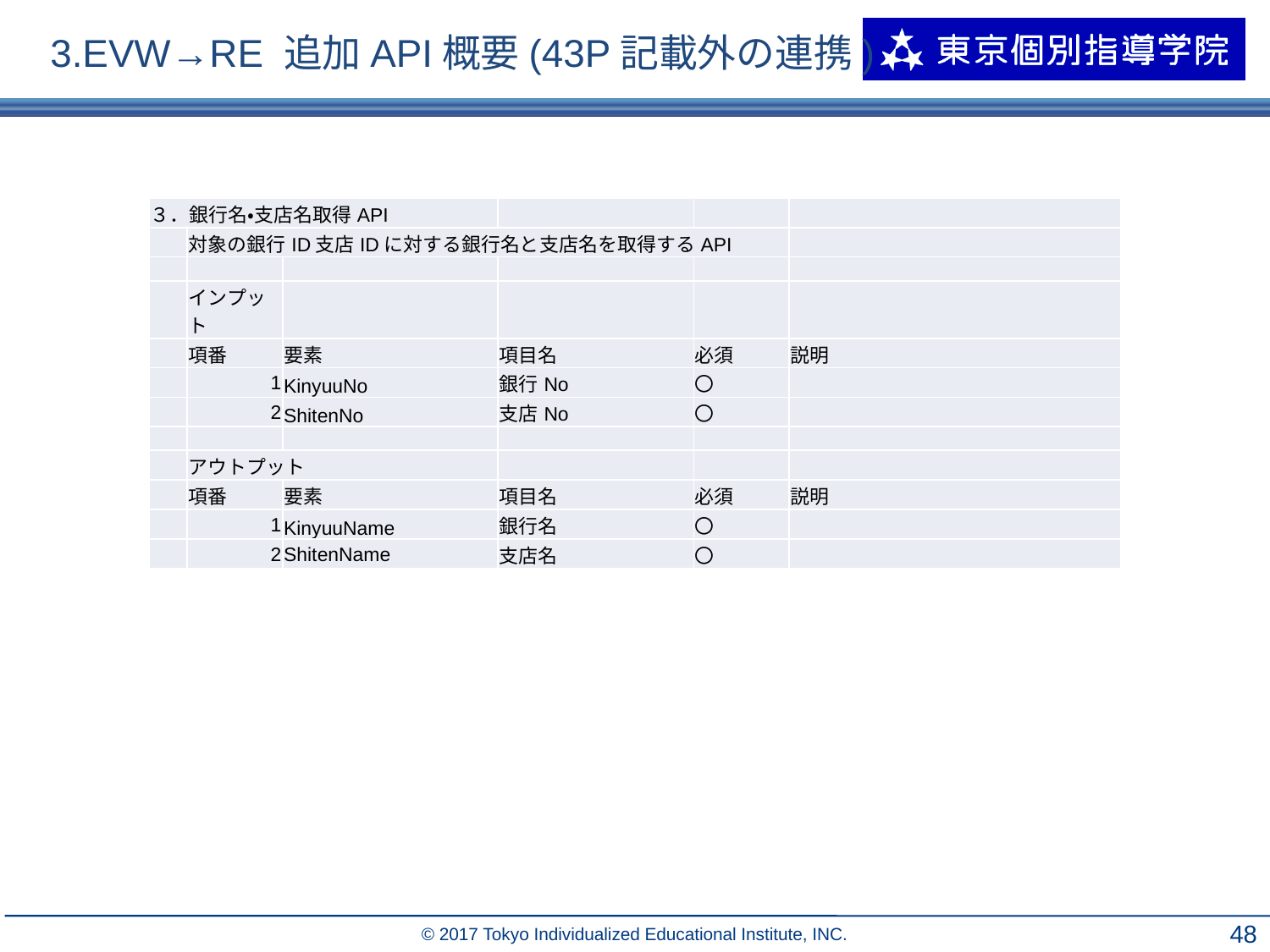

# 3.EVW→RE 追加API概要(43P記載外の連携)
| ３．銀行名・支店名取得API |  |  |  |  |  |
| --- | --- | --- | --- | --- | --- |
|  | 対象の銀行ID支店IDに対する銀行名と支店名を取得するAPI |  |  |  |  |
|  |  |  |  |  |  |
|  | インプット |  |  |  |  |
|  | 項番 | 要素 | 項目名 | 必須 | 説明 |
|  | 1 | KinyuuNo | 銀行No | 〇 |  |
|  | 2 | ShitenNo | 支店No | 〇 |  |
|  |  |  |  |  |  |
|  | アウトプット |  |  |  |  |
|  | 項番 | 要素 | 項目名 | 必須 | 説明 |
|  | 1 | KinyuuName | 銀行名 | 〇 |  |
|  | 2 | ShitenName | 支店名 | 〇 |  |
48